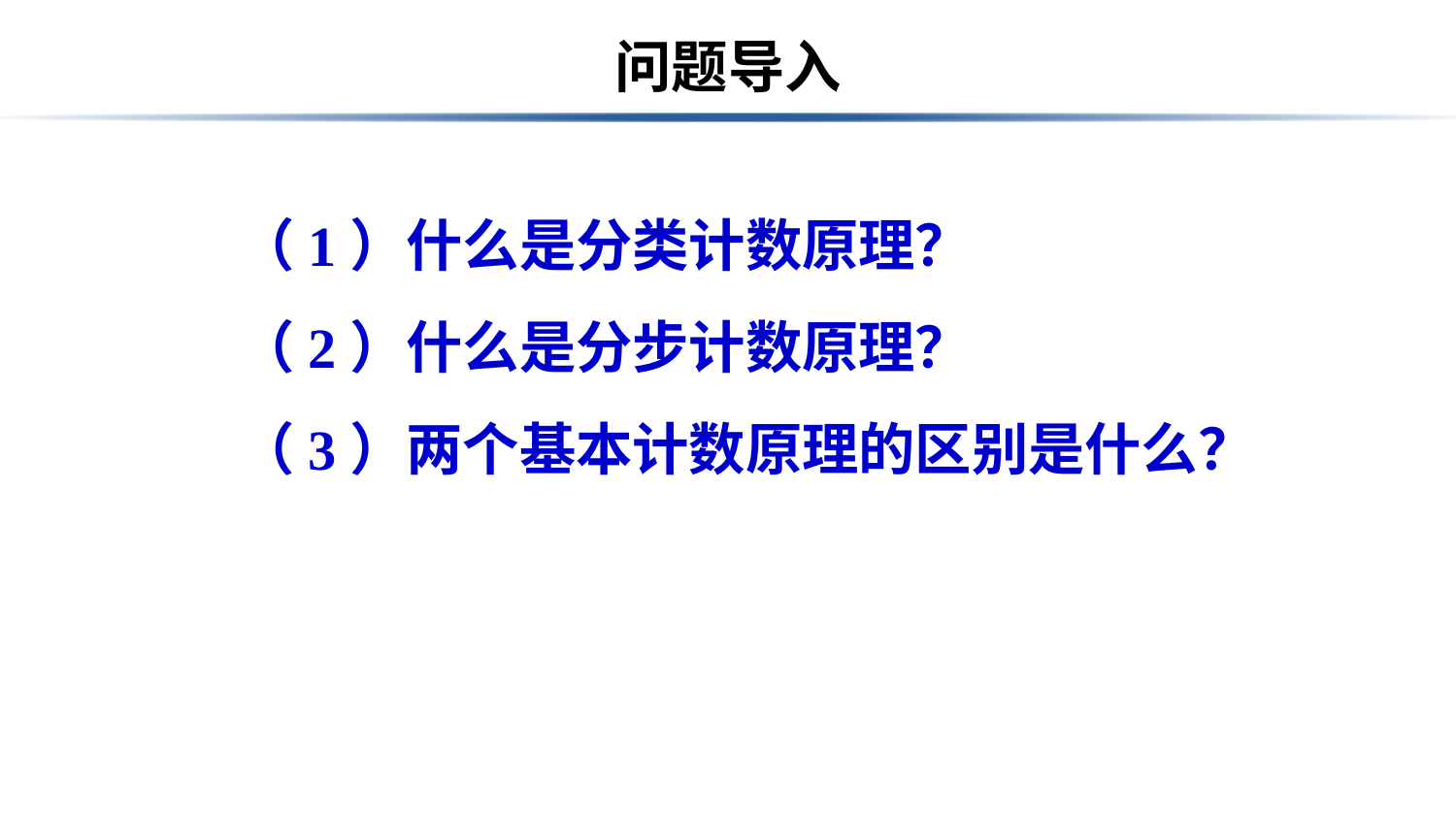

# 问题导入
（1）什么是分类计数原理？
（2）什么是分步计数原理？
（3）两个基本计数原理的区别是什么？